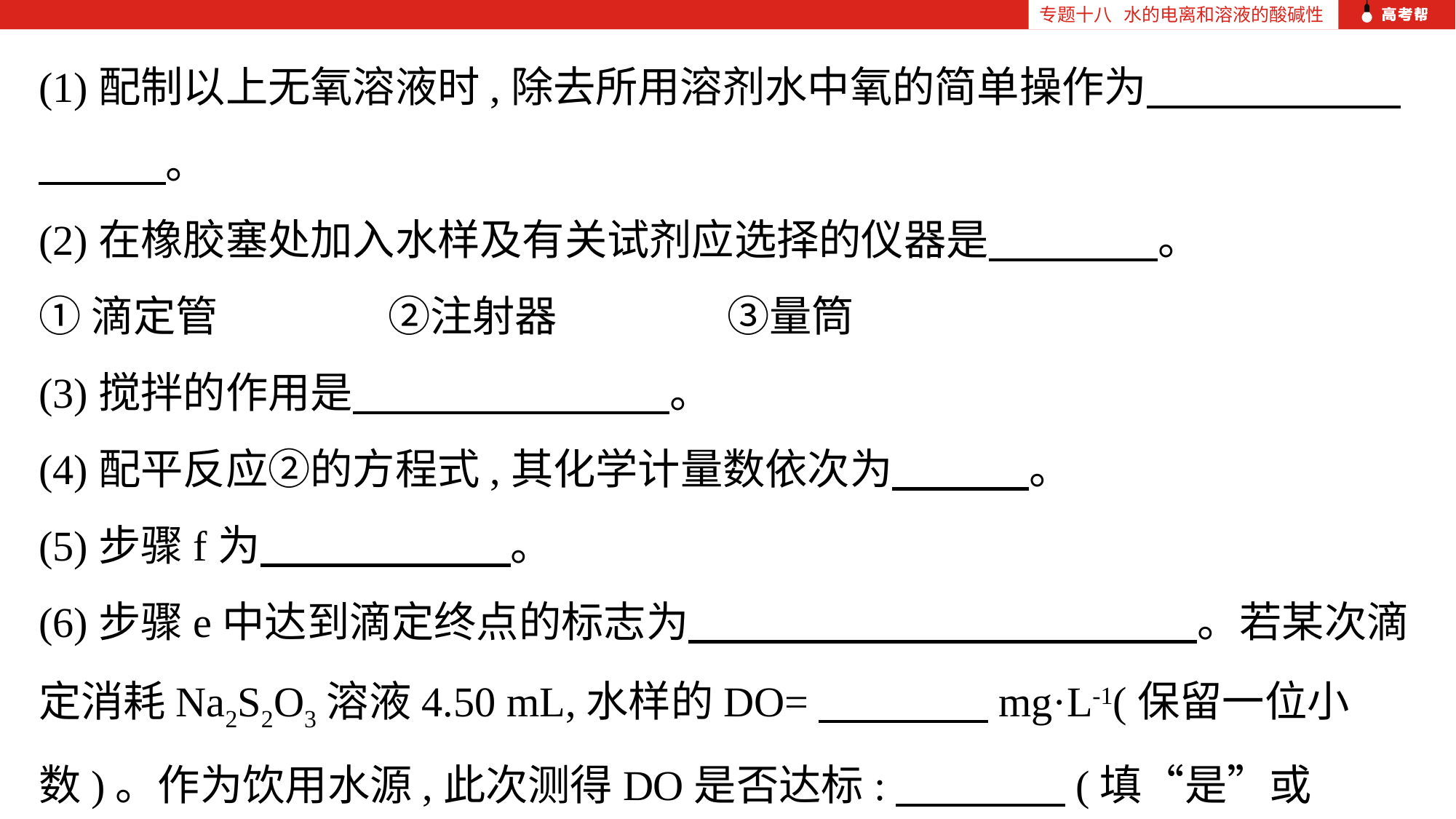

专题十八   水的电离和溶液的酸碱性

(1)配制以上无氧溶液时,除去所用溶剂水中氧的简单操作为　　　　　　　　　。
(2)在橡胶塞处加入水样及有关试剂应选择的仪器是　　　　。
①滴定管　　　　②注射器　　　　③量筒
(3)搅拌的作用是　                             。
(4)配平反应②的方程式,其化学计量数依次为　          。
(5)步骤f为　                      。
(6)步骤e中达到滴定终点的标志为　　　　　　　　　　　　。若某次滴定消耗Na2S2O3溶液4.50 mL,水样的DO=　　　　mg·L-1(保留一位小数)。作为饮用水源,此次测得DO是否达标:　　　　(填“是”或“否”)。